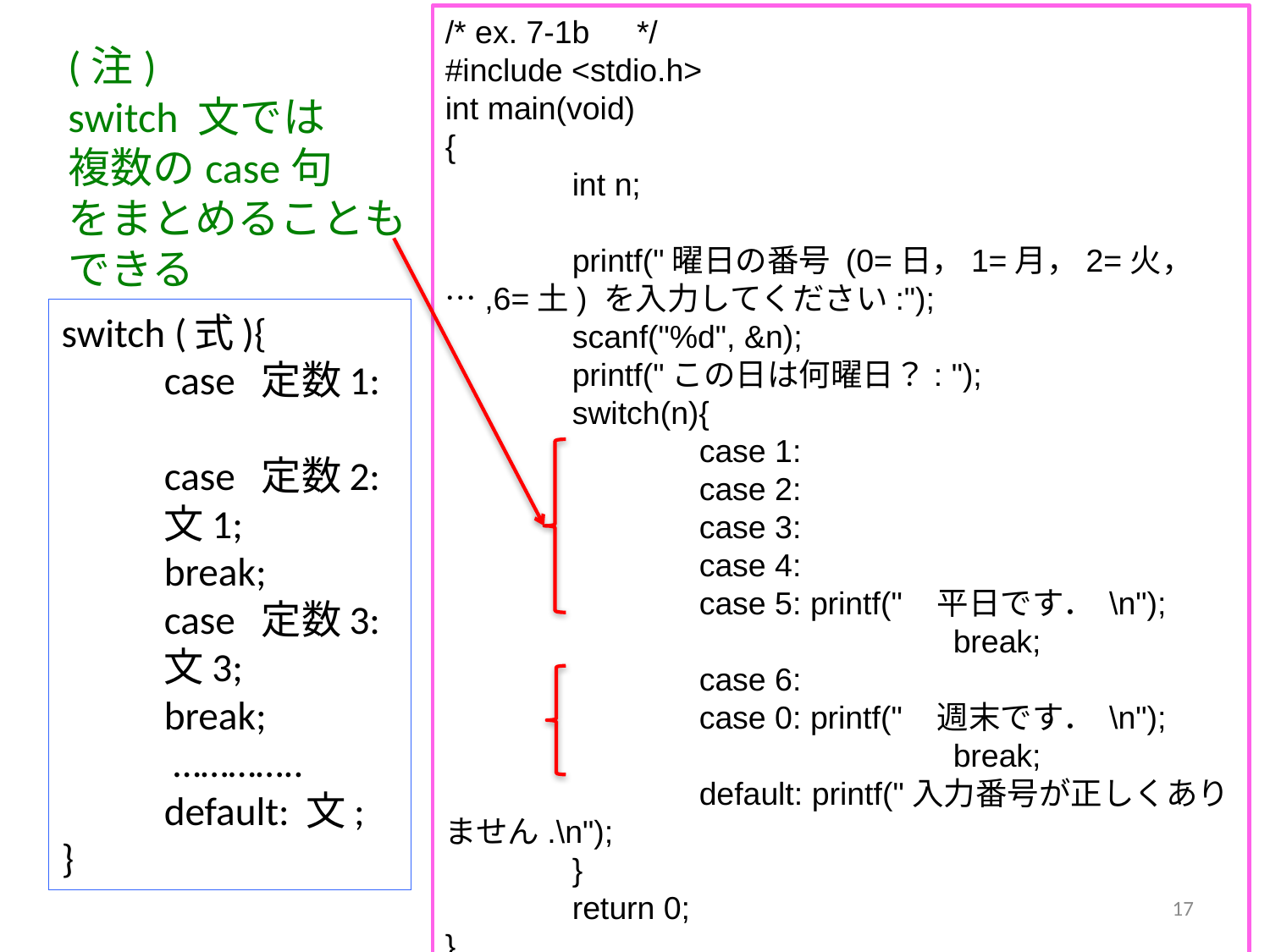

/* ex. 7-1b　*/
#include <stdio.h>
int main(void)
{
	int n;

	printf("曜日の番号 (0=日，1=月，2=火，…,6=土) を入力してください:");
	scanf("%d", &n);
	printf("この日は何曜日？: ");
	switch(n){
		case 1:
		case 2:
		case 3:
		case 4:
		case 5: printf("   平日です． \n");
				break;
		case 6:
		case 0: printf("   週末です． \n");
				break;
		default: printf("入力番号が正しくありません.\n");
	}
	return 0;
}
(注)
switch 文では
複数のcase句
をまとめることも
できる
switch (式){
	case  定数1:
	case  定数2:
		文1;
		break;
	case  定数3:
		文3;
		break;
	 …………..
	default: 文;
}

17